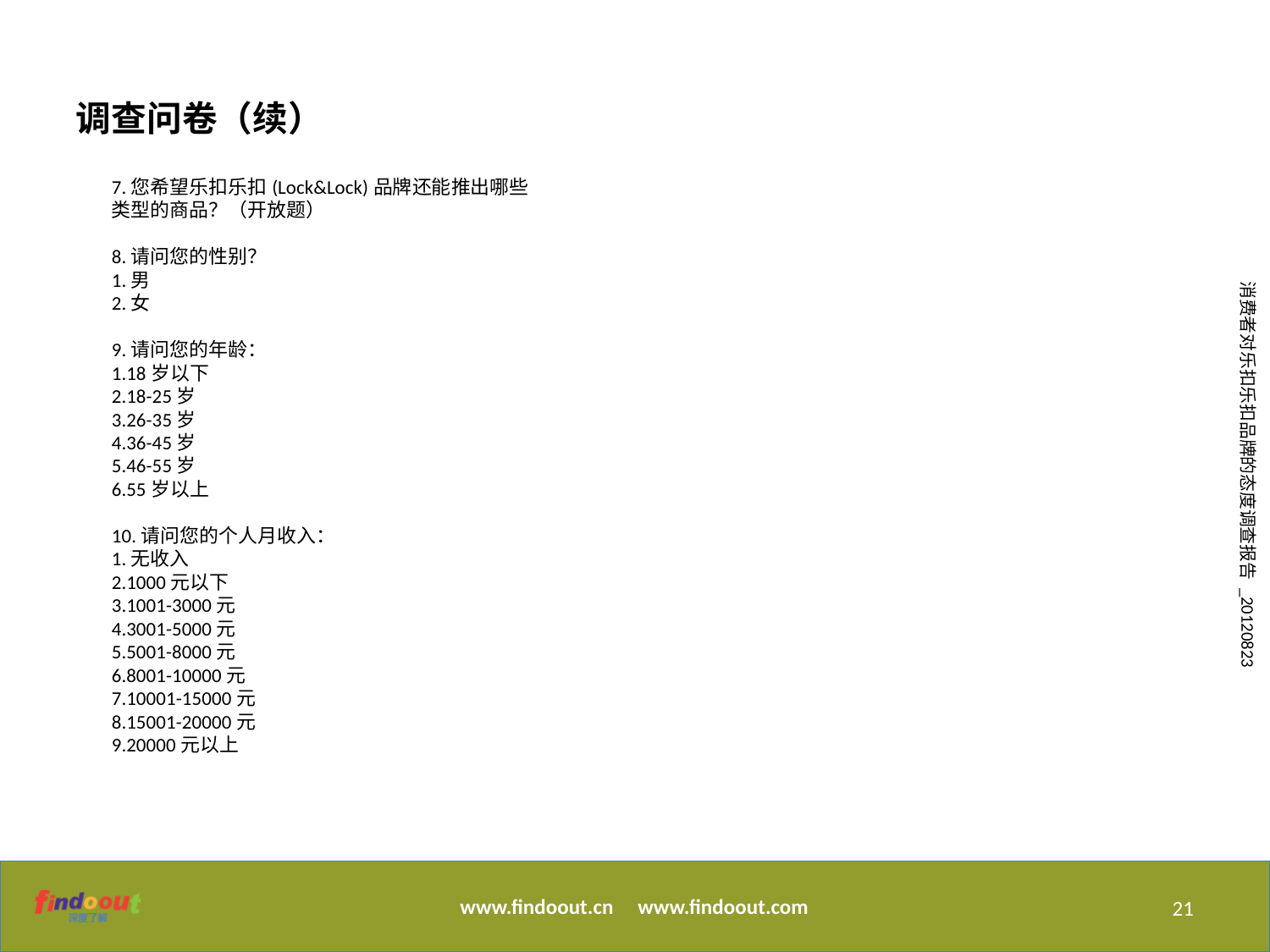

调查问卷（续）
7.您希望乐扣乐扣(Lock&Lock)品牌还能推出哪些类型的商品？（开放题）

8.请问您的性别？
1.男
2.女

9.请问您的年龄：
1.18岁以下
2.18-25岁
3.26-35岁
4.36-45岁
5.46-55岁
6.55岁以上

10.请问您的个人月收入：
1.无收入
2.1000元以下
3.1001-3000元
4.3001-5000元
5.5001-8000元
6.8001-10000元
7.10001-15000元
8.15001-20000元
9.20000元以上
21